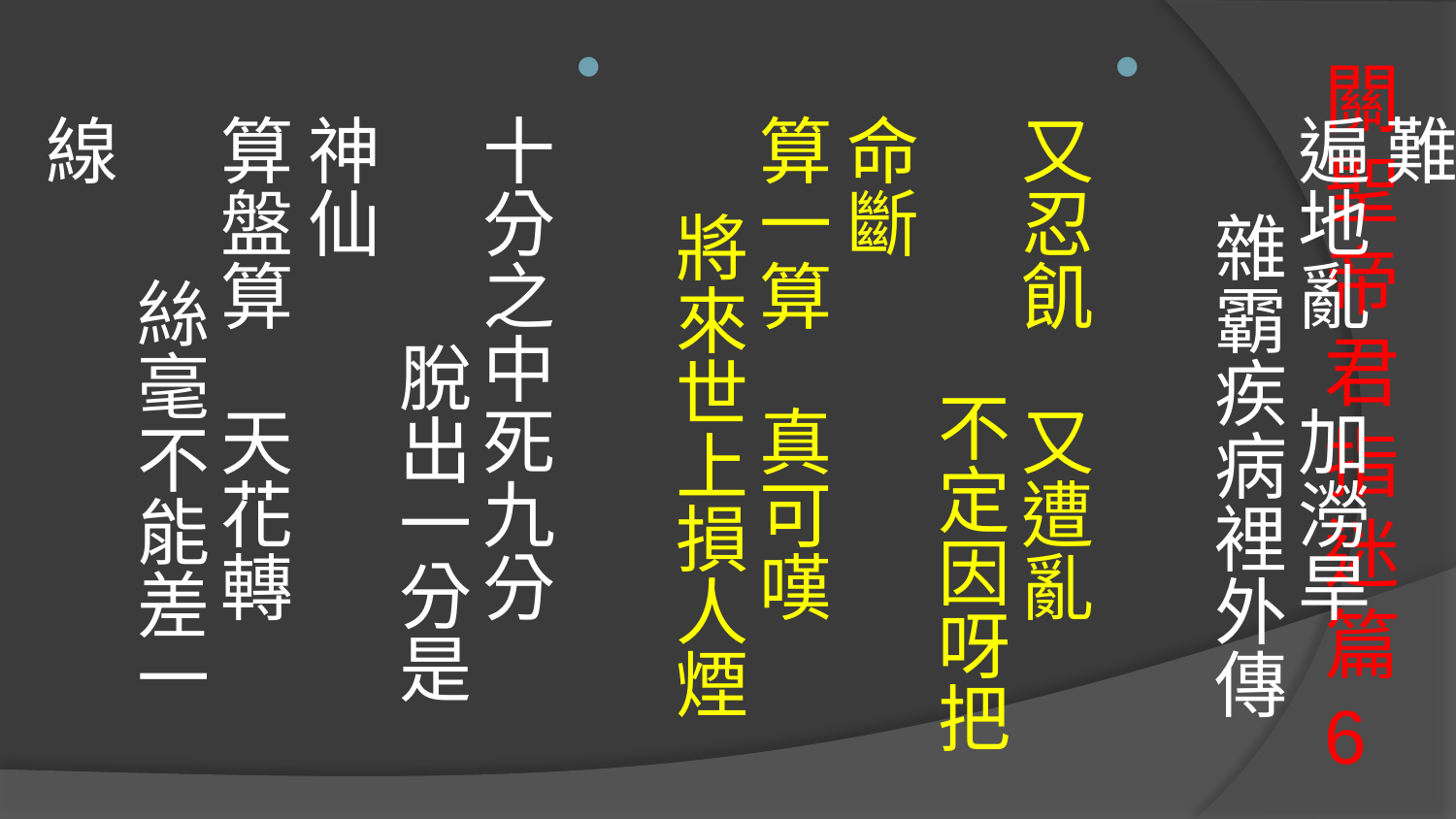

餘剩惡　神罰愆　               神聖罰愆遭魔難
遍地亂　加澇旱　           雜霸疾病裡外傳
又忍飢　又遭亂　                      不定因呀把命斷　
算一算　真可嘆　           將來世上損人煙
十分之中死九分　                   脫出一分是神仙
算盤算　天花轉　               絲毫不能差一線
# 關聖帝君指迷篇6